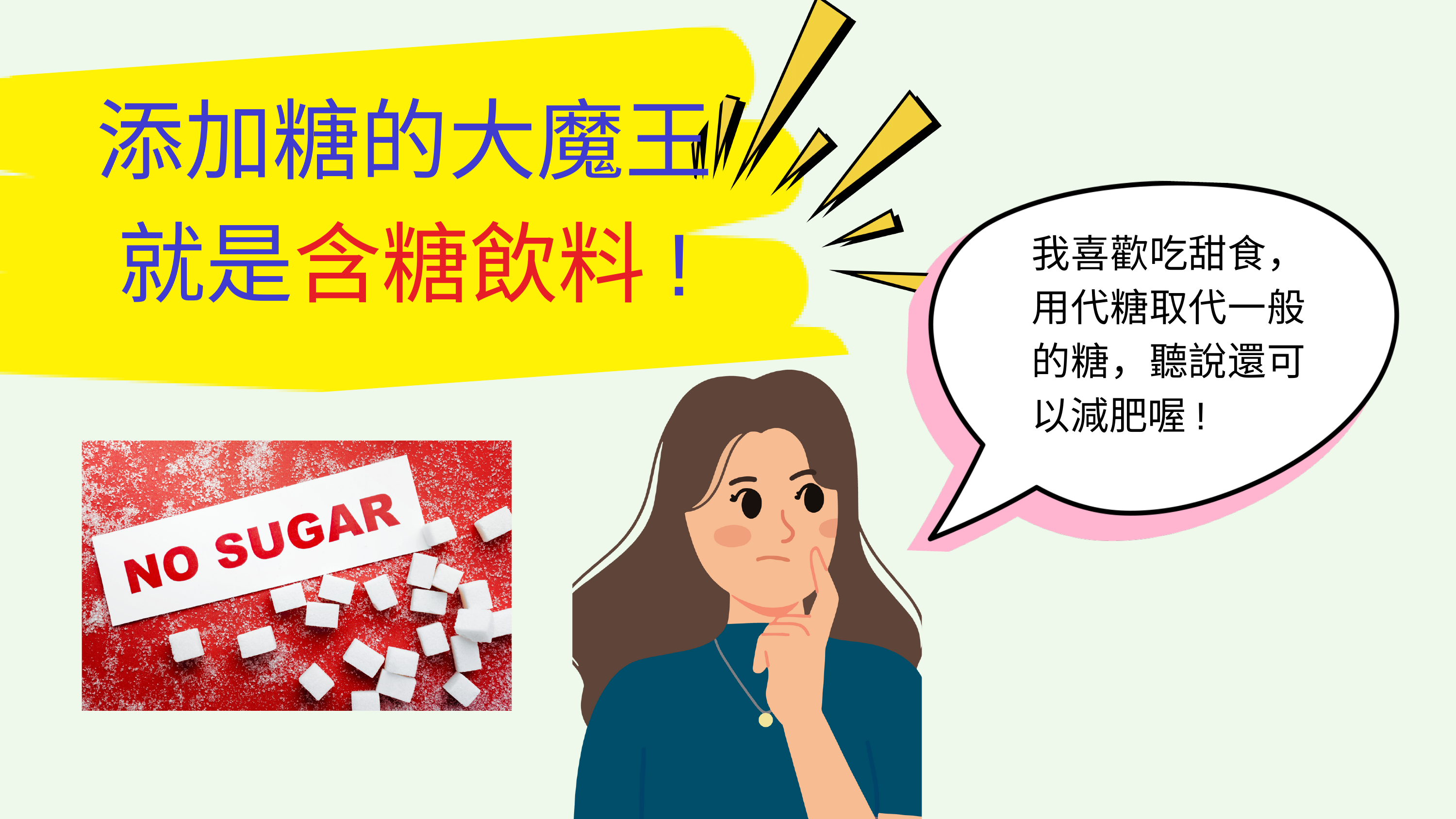

添加糖的大魔王
就是含糖飲料!

我喜歡吃甜食，用代糖取代一般的糖，聽說還可以減肥喔!